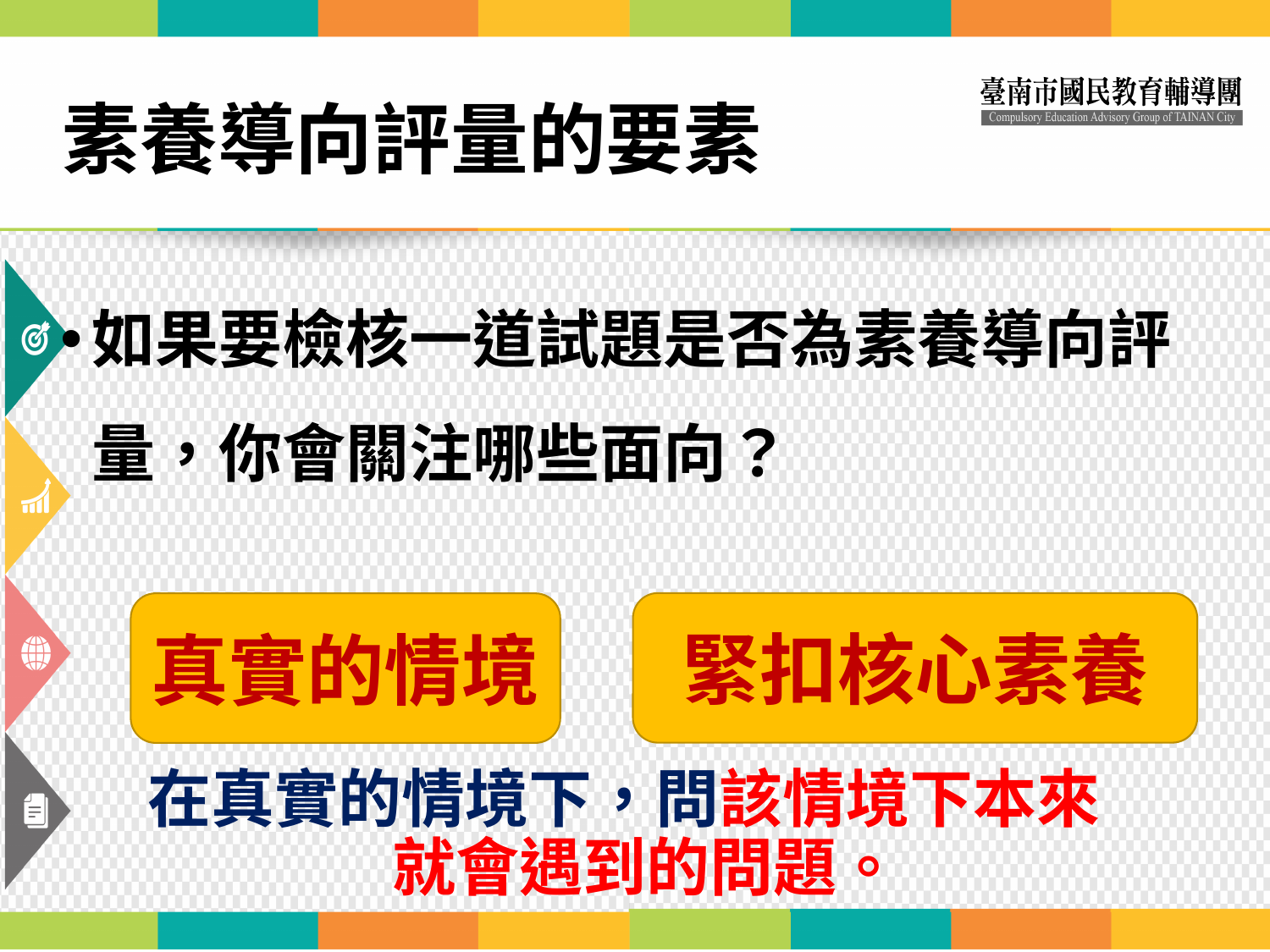

# 素養導向評量的要素
如果要檢核一道試題是否為素養導向評量，你會關注哪些面向？
緊扣核心素養
真實的情境
在真實的情境下，問該情境下本來
就會遇到的問題。